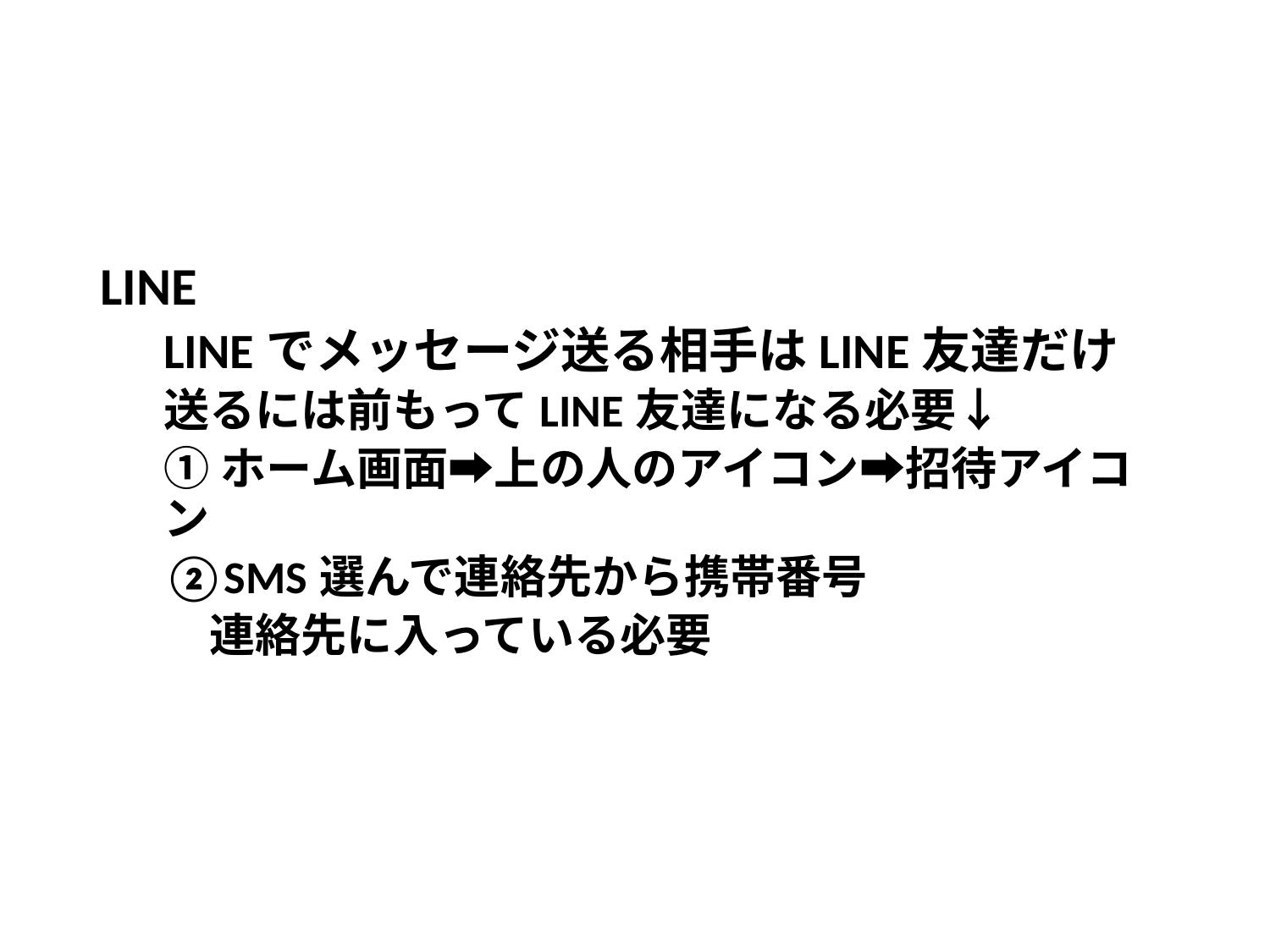

#
LINE
LINEでメッセージ送る相手はLINE友達だけ
送るには前もってLINE友達になる必要↓
①ホーム画面➡上の人のアイコン➡招待アイコン
②SMS選んで連絡先から携帯番号
　連絡先に入っている必要